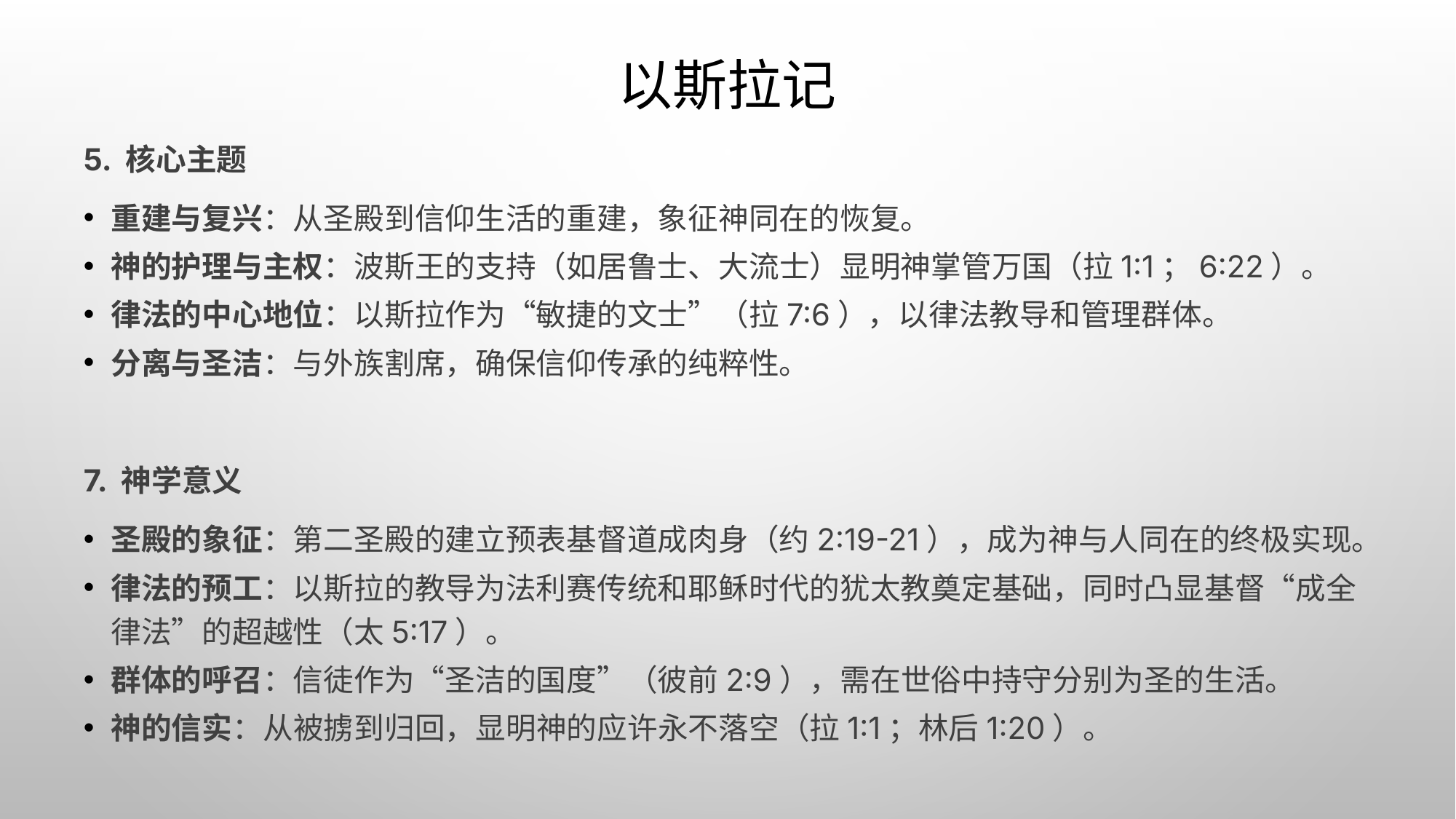

# 以斯拉记
5. 核心主题
重建与复兴：从圣殿到信仰生活的重建，象征神同在的恢复。
神的护理与主权：波斯王的支持（如居鲁士、大流士）显明神掌管万国（拉1:1；6:22）。
律法的中心地位：以斯拉作为“敏捷的文士”（拉7:6），以律法教导和管理群体。
分离与圣洁：与外族割席，确保信仰传承的纯粹性。

7. 神学意义
圣殿的象征：第二圣殿的建立预表基督道成肉身（约2:19-21），成为神与人同在的终极实现。
律法的预工：以斯拉的教导为法利赛传统和耶稣时代的犹太教奠定基础，同时凸显基督“成全律法”的超越性（太5:17）。
群体的呼召：信徒作为“圣洁的国度”（彼前2:9），需在世俗中持守分别为圣的生活。
神的信实：从被掳到归回，显明神的应许永不落空（拉1:1；林后1:20）。